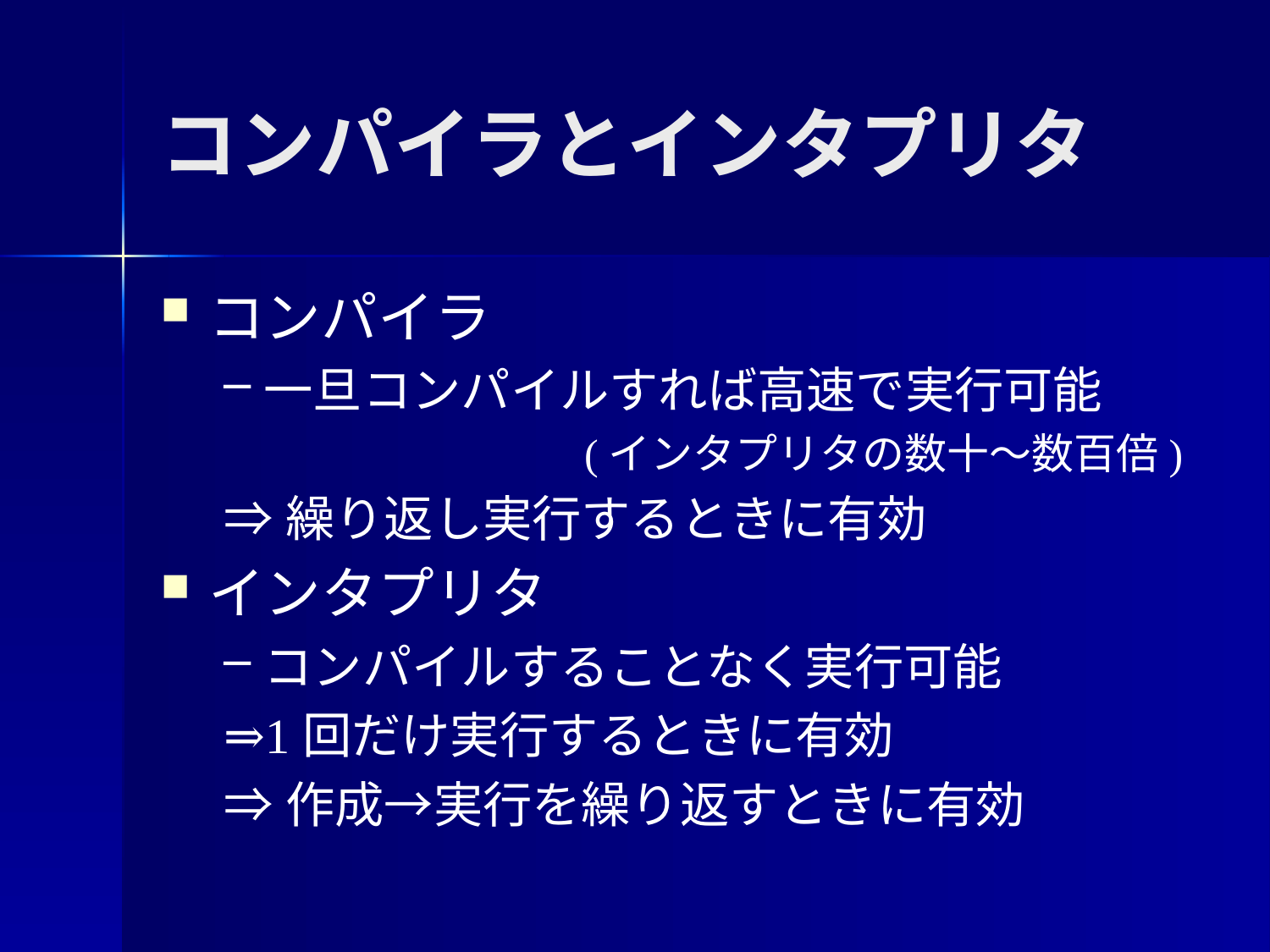

# コンパイラとインタプリタ
コンパイラ
一旦コンパイルすれば高速で実行可能
(インタプリタの数十～数百倍)
⇒繰り返し実行するときに有効
インタプリタ
コンパイルすることなく実行可能
⇒1回だけ実行するときに有効
⇒作成→実行を繰り返すときに有効